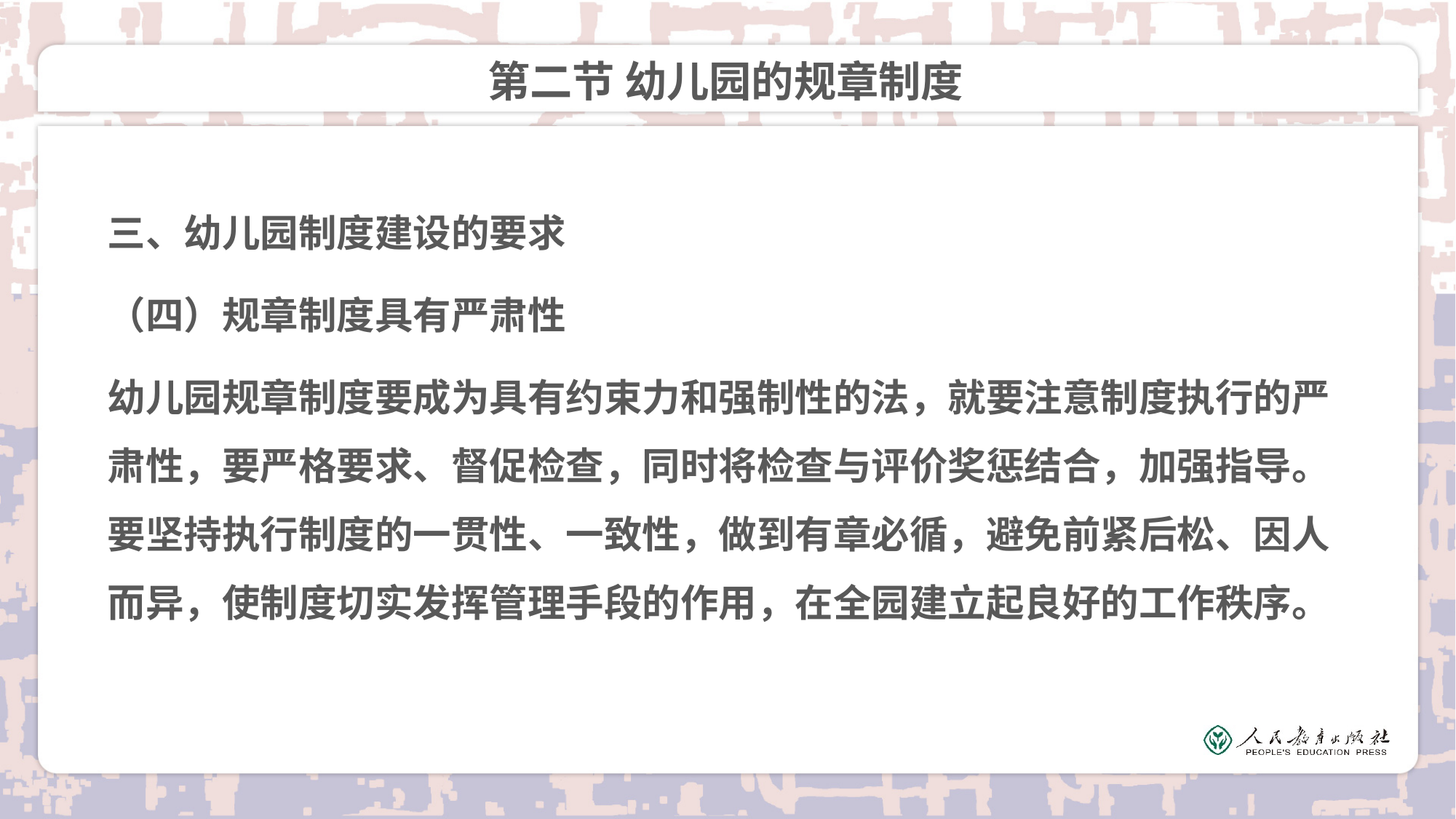

# 第二节 幼儿园的规章制度
三、幼儿园制度建设的要求
（四）规章制度具有严肃性
幼儿园规章制度要成为具有约束力和强制性的法，就要注意制度执行的严肃性，要严格要求、督促检查，同时将检查与评价奖惩结合，加强指导。要坚持执行制度的一贯性、一致性，做到有章必循，避免前紧后松、因人而异，使制度切实发挥管理手段的作用，在全园建立起良好的工作秩序。